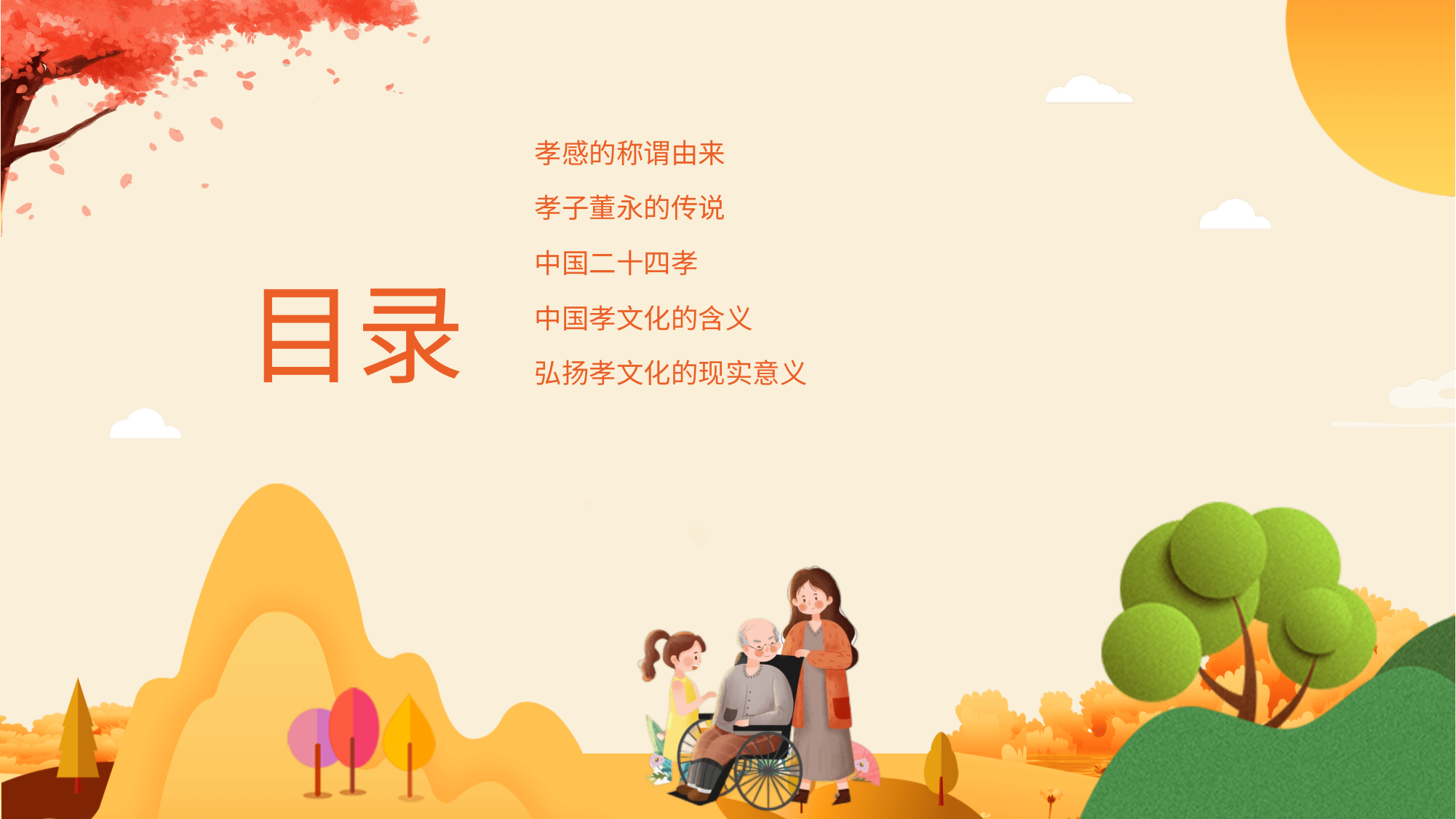

孝感的称谓由来
孝子董永的传说
中国二十四孝
中国孝文化的含义
弘扬孝文化的现实意义
目录